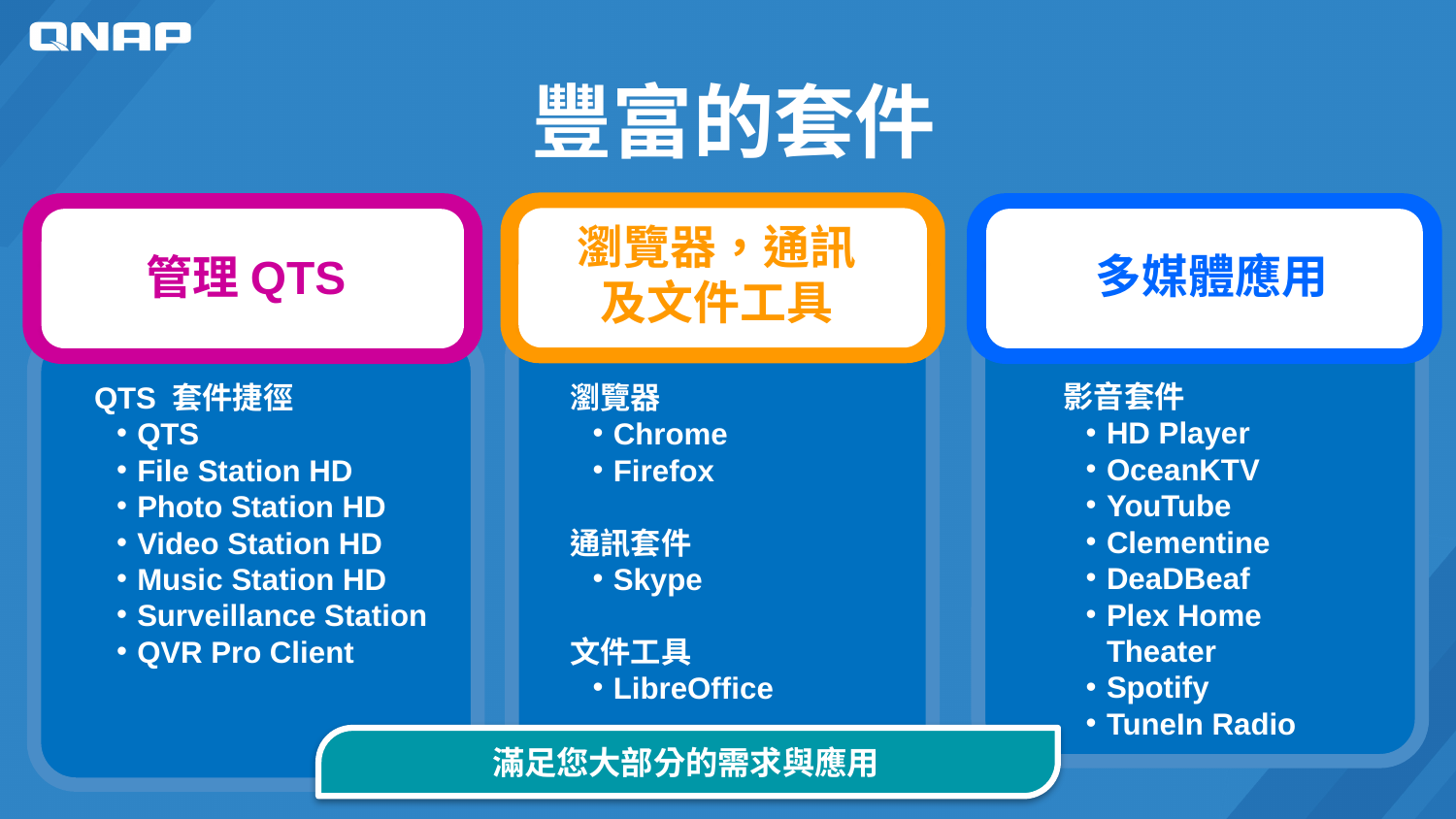

# 豐富的套件

瀏覽器，通訊及文件工具
管理QTS
多媒體應用

影音套件
HD Player
OceanKTV
YouTube
Clementine
DeaDBeaf
Plex Home Theater
Spotify
TuneIn Radio
QTS 套件捷徑
QTS
File Station HD
Photo Station HD
Video Station HD
Music Station HD
Surveillance Station
QVR Pro Client
瀏覽器
Chrome
Firefox

通訊套件
Skype

文件工具
LibreOffice

滿足您大部分的需求與應用